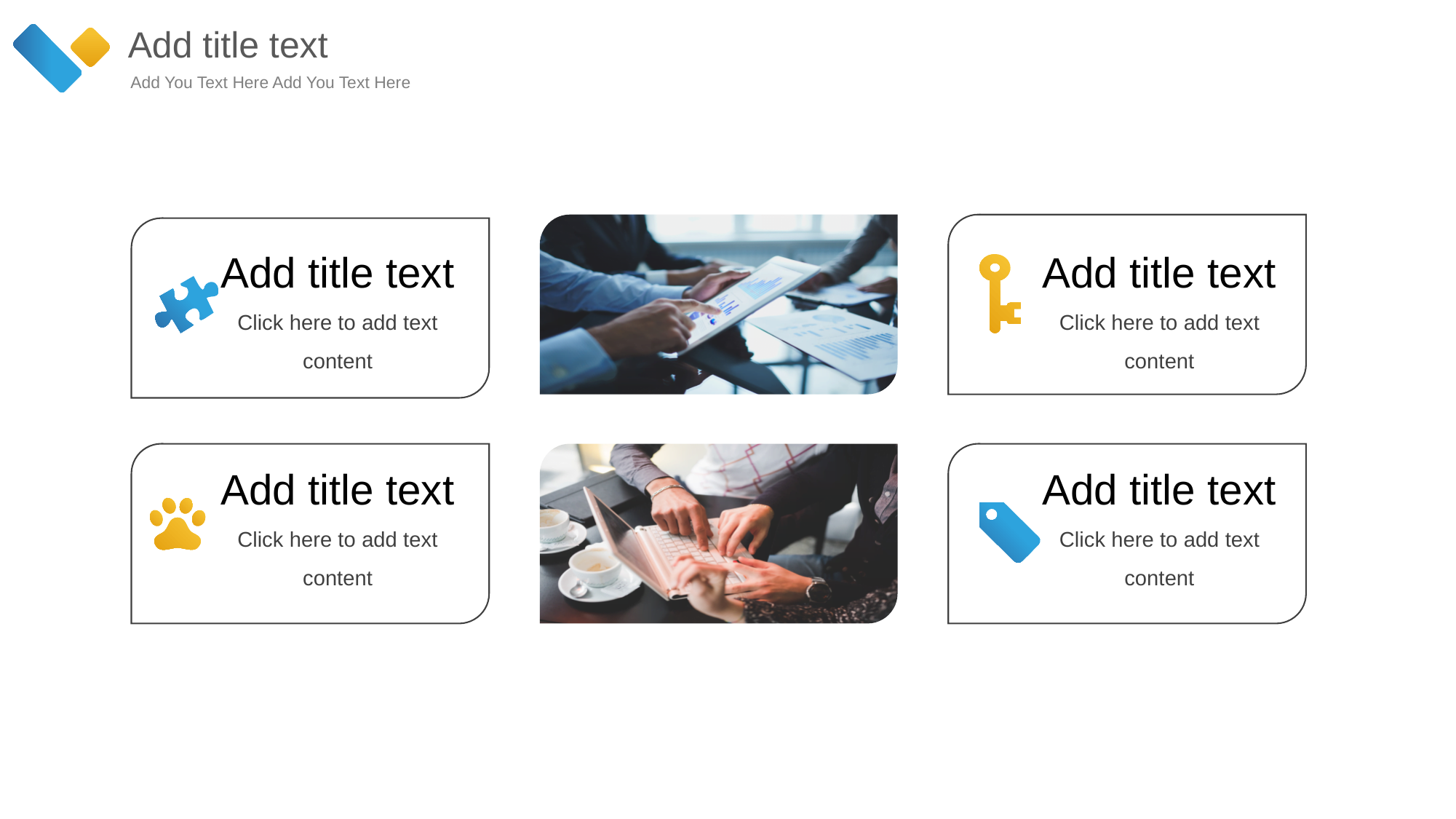

Add title text
Add You Text Here Add You Text Here

Add title text
Click here to add text content

Add title text
Click here to add text content

Add title text
Click here to add text content

Add title text
Click here to add text content

PPT模板 http://www.1ppt.com/moban/